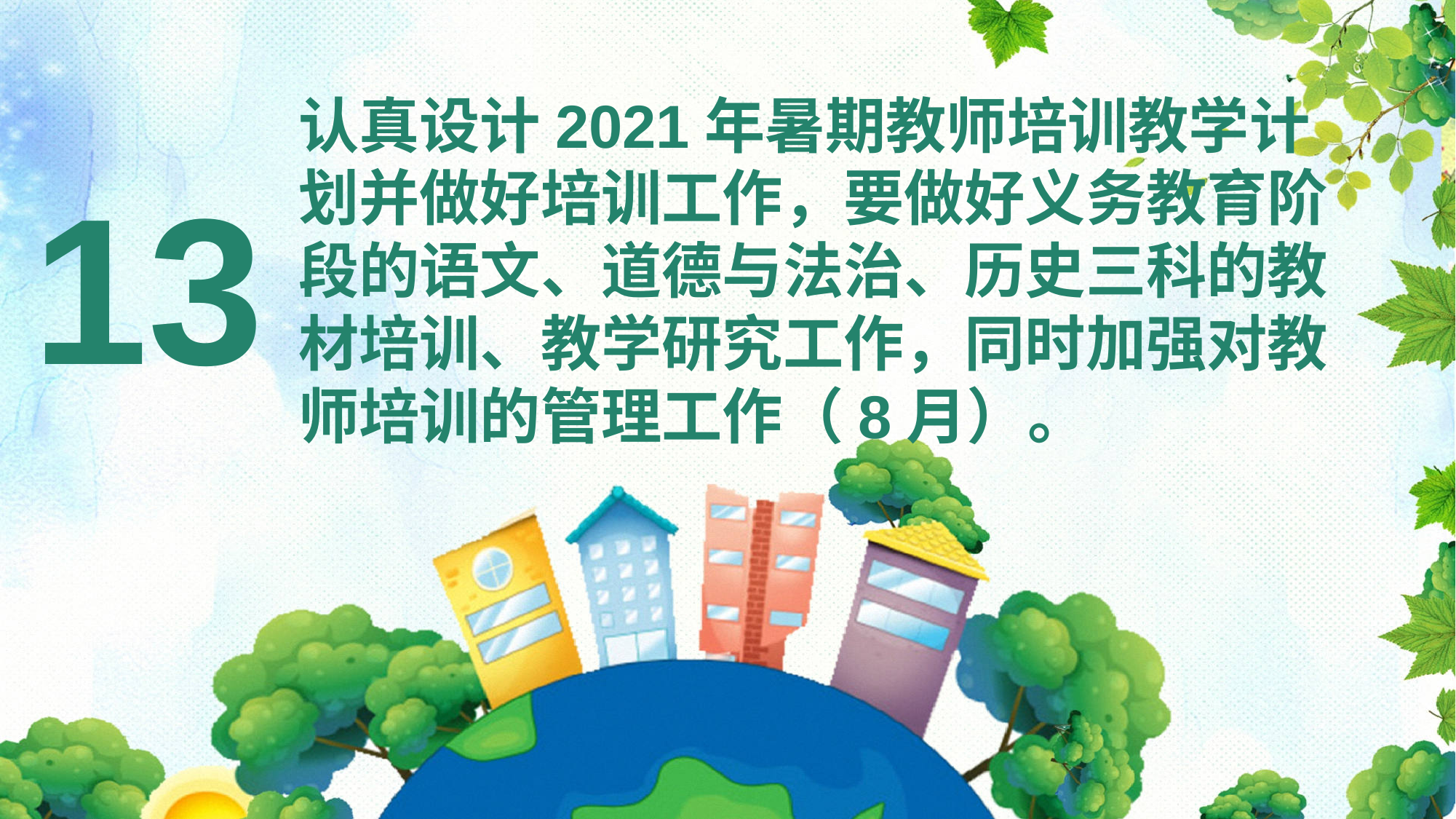

认真设计2021年暑期教师培训教学计划并做好培训工作，要做好义务教育阶段的语文、道德与法治、历史三科的教材培训、教学研究工作，同时加强对教师培训的管理工作（8月）。
13